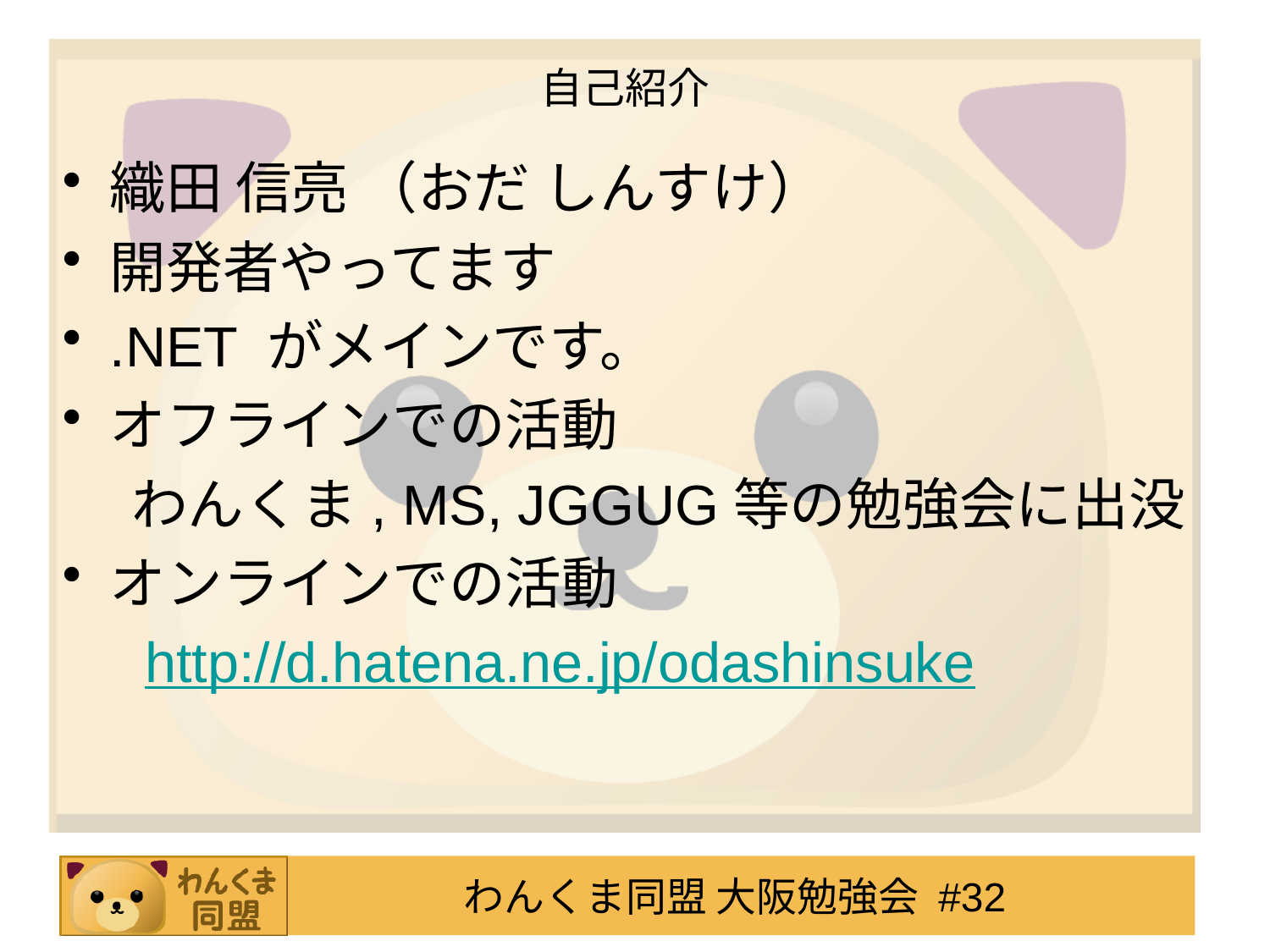

# 自己紹介
織田 信亮 （おだ しんすけ）
開発者やってます
.NET がメインです。
オフラインでの活動
　 わんくま, MS, JGGUG等の勉強会に出没
オンラインでの活動
　 http://d.hatena.ne.jp/odashinsuke